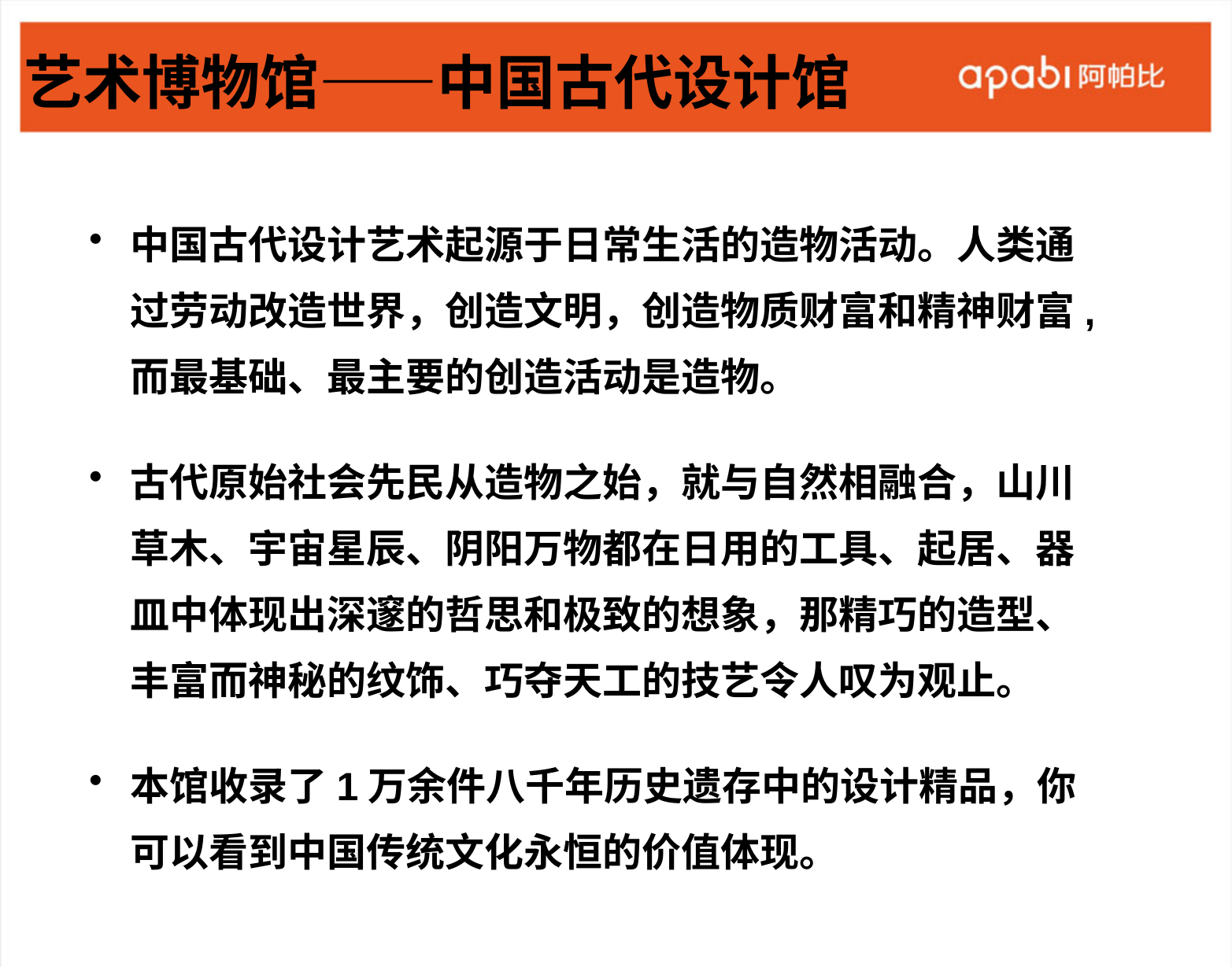

艺术博物馆——中国古代设计馆
中国古代设计艺术起源于日常生活的造物活动。人类通过劳动改造世界，创造文明，创造物质财富和精神财富,而最基础、最主要的创造活动是造物。
古代原始社会先民从造物之始，就与自然相融合，山川草木、宇宙星辰、阴阳万物都在日用的工具、起居、器皿中体现出深邃的哲思和极致的想象，那精巧的造型、丰富而神秘的纹饰、巧夺天工的技艺令人叹为观止。
本馆收录了1万余件八千年历史遗存中的设计精品，你可以看到中国传统文化永恒的价值体现。